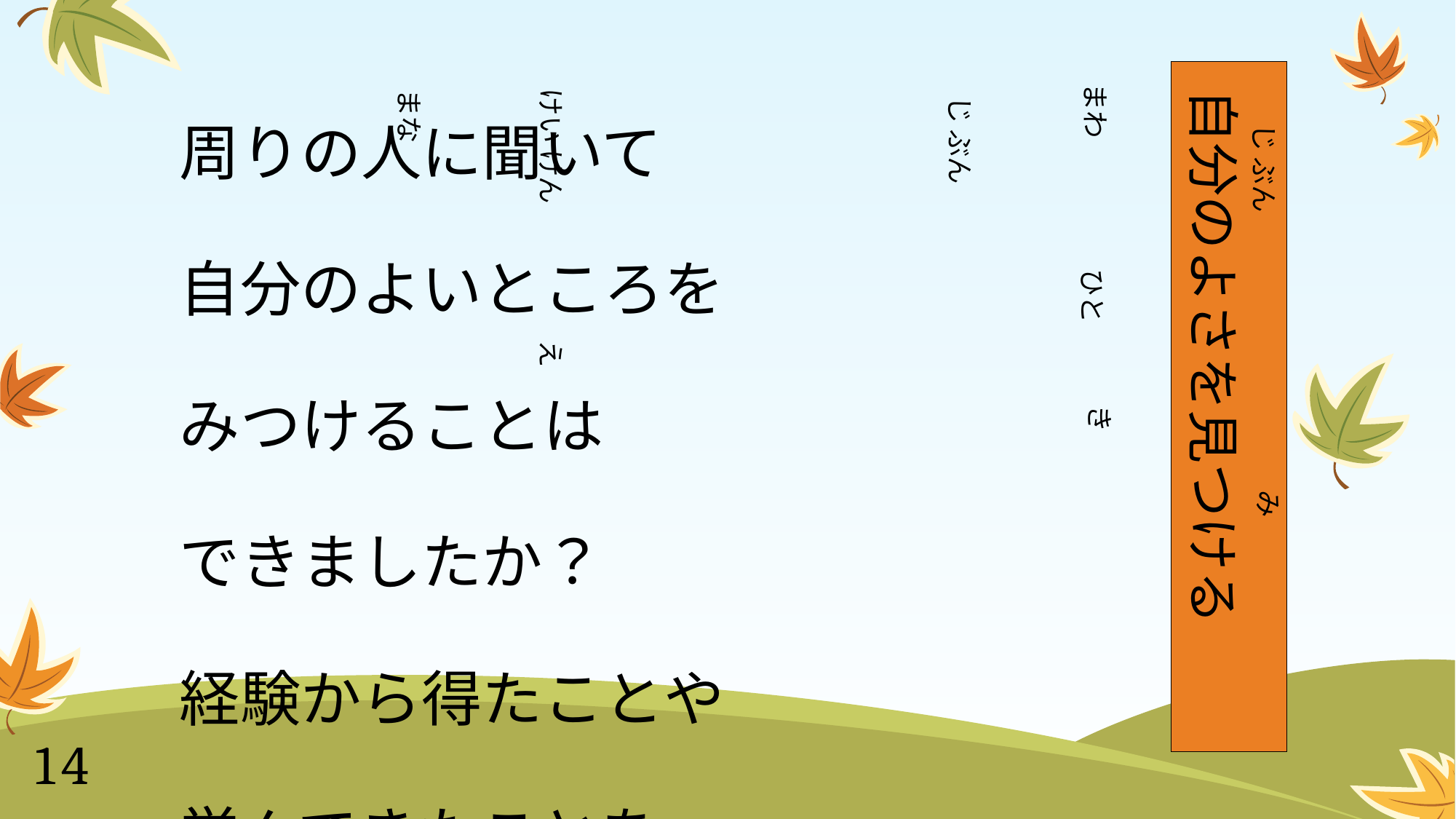

自分のよさを見つける
周りの人に聞いて
自分のよいところを
みつけることは
できましたか？
経験から得たことや
学んできたことを
ふりかえりましたか？
まわ
けい けん
まな
じ ぶん
じ ぶん
ひと
え
き
み
14